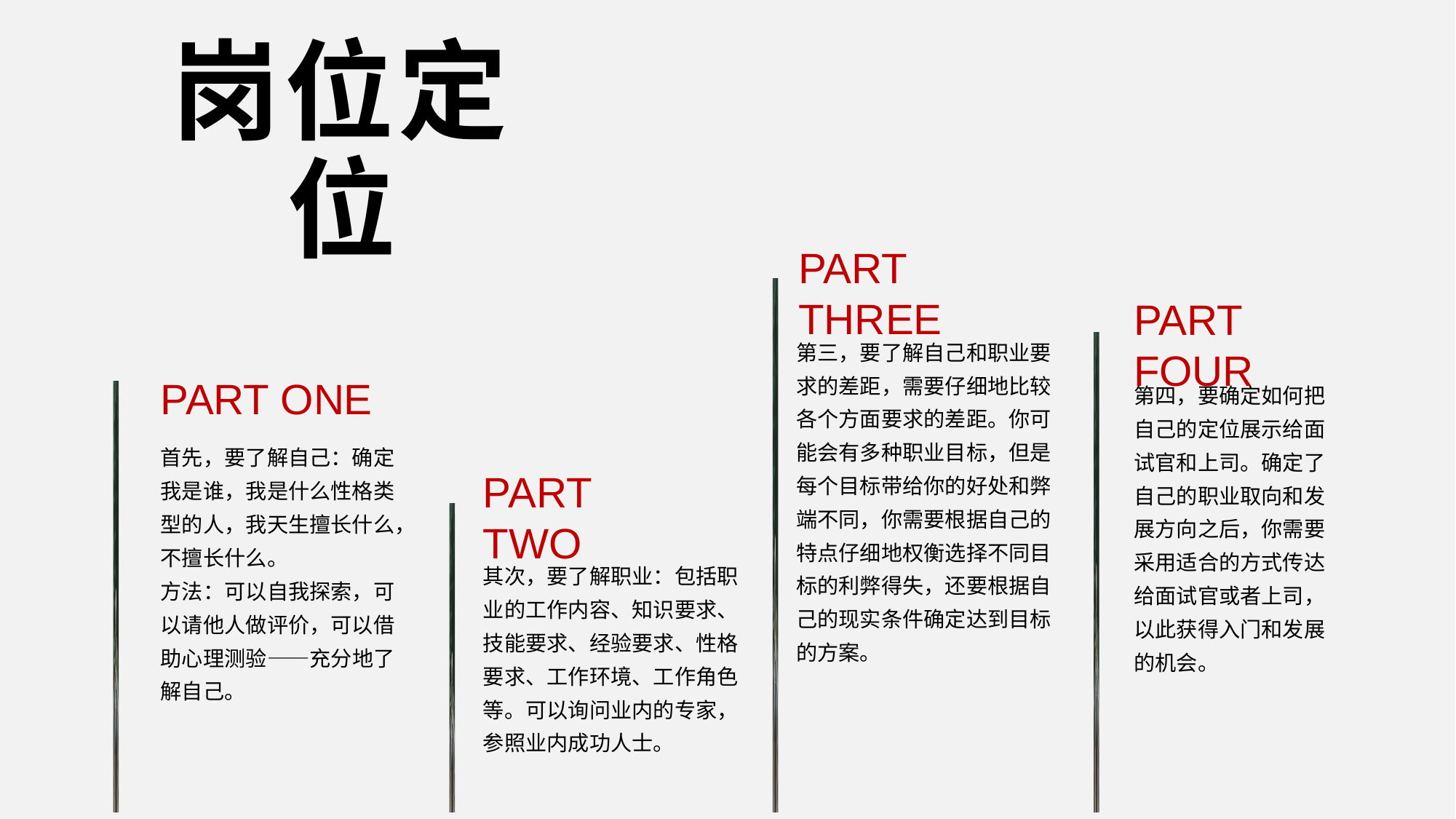

岗位定位
PART THREE
PART FOUR
第三，要了解自己和职业要求的差距，需要仔细地比较各个方面要求的差距。你可能会有多种职业目标，但是每个目标带给你的好处和弊端不同，你需要根据自己的特点仔细地权衡选择不同目标的利弊得失，还要根据自己的现实条件确定达到目标的方案。
PART ONE
第四，要确定如何把自己的定位展示给面试官和上司。确定了自己的职业取向和发展方向之后，你需要采用适合的方式传达给面试官或者上司，以此获得入门和发展的机会。
首先，要了解自己：确定我是谁，我是什么性格类型的人，我天生擅长什么，不擅长什么。
方法：可以自我探索，可以请他人做评价，可以借助心理测验——充分地了解自己。
PART TWO

其次，要了解职业：包括职业的工作内容、知识要求、技能要求、经验要求、性格要求、工作环境、工作角色等。可以询问业内的专家，参照业内成功人士。